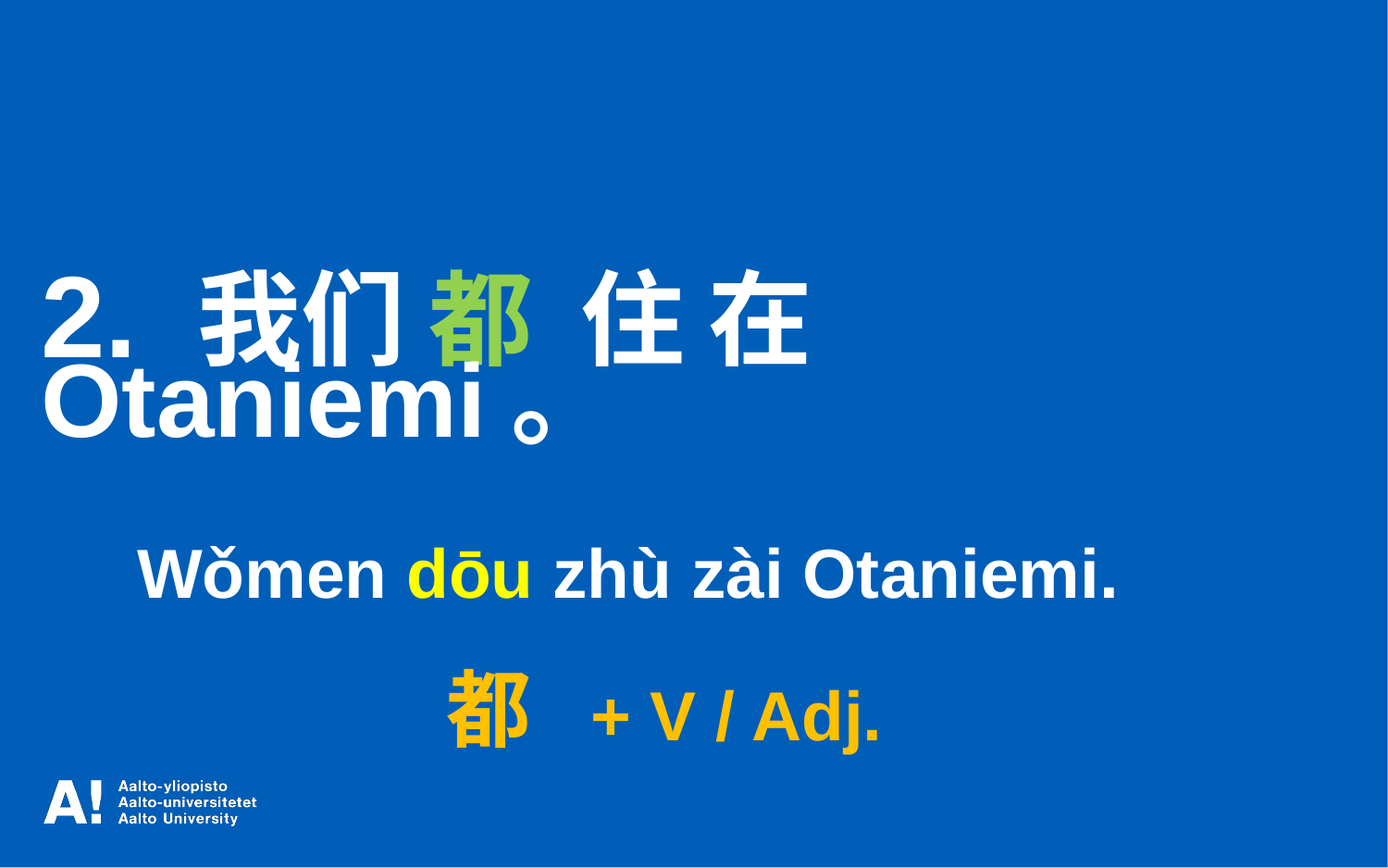

2. 我们 都  住 在Otaniemi。

     Wǒmen dōu zhù zài Otaniemi.

                       都 + V / Adj.